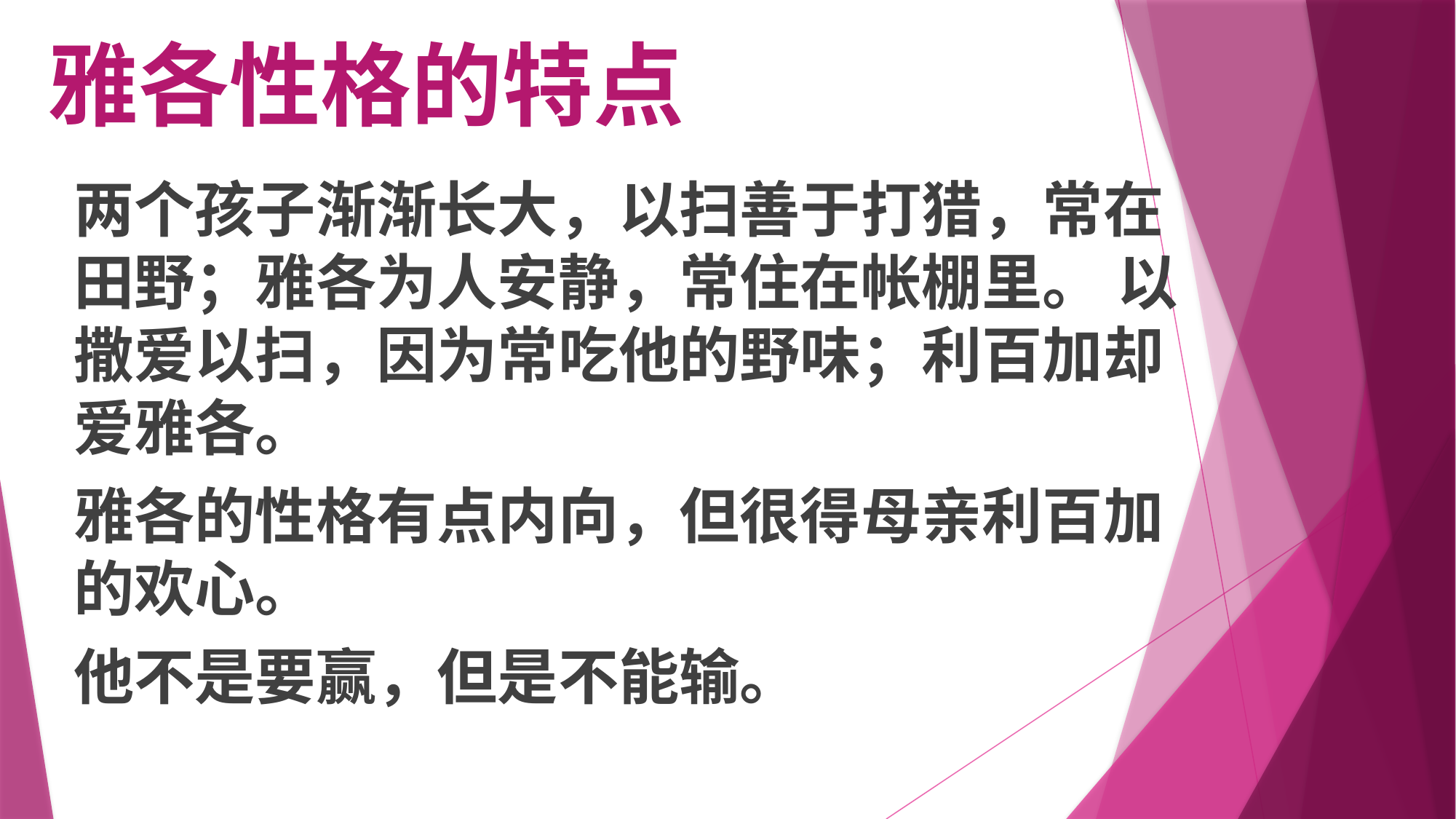

# 雅各性格的特点
两个孩子渐渐长大，以扫善于打猎，常在田野；雅各为人安静，常住在帐棚里。 以撒爱以扫，因为常吃他的野味；利百加却爱雅各。
雅各的性格有点内向，但很得母亲利百加的欢心。
他不是要赢，但是不能输。